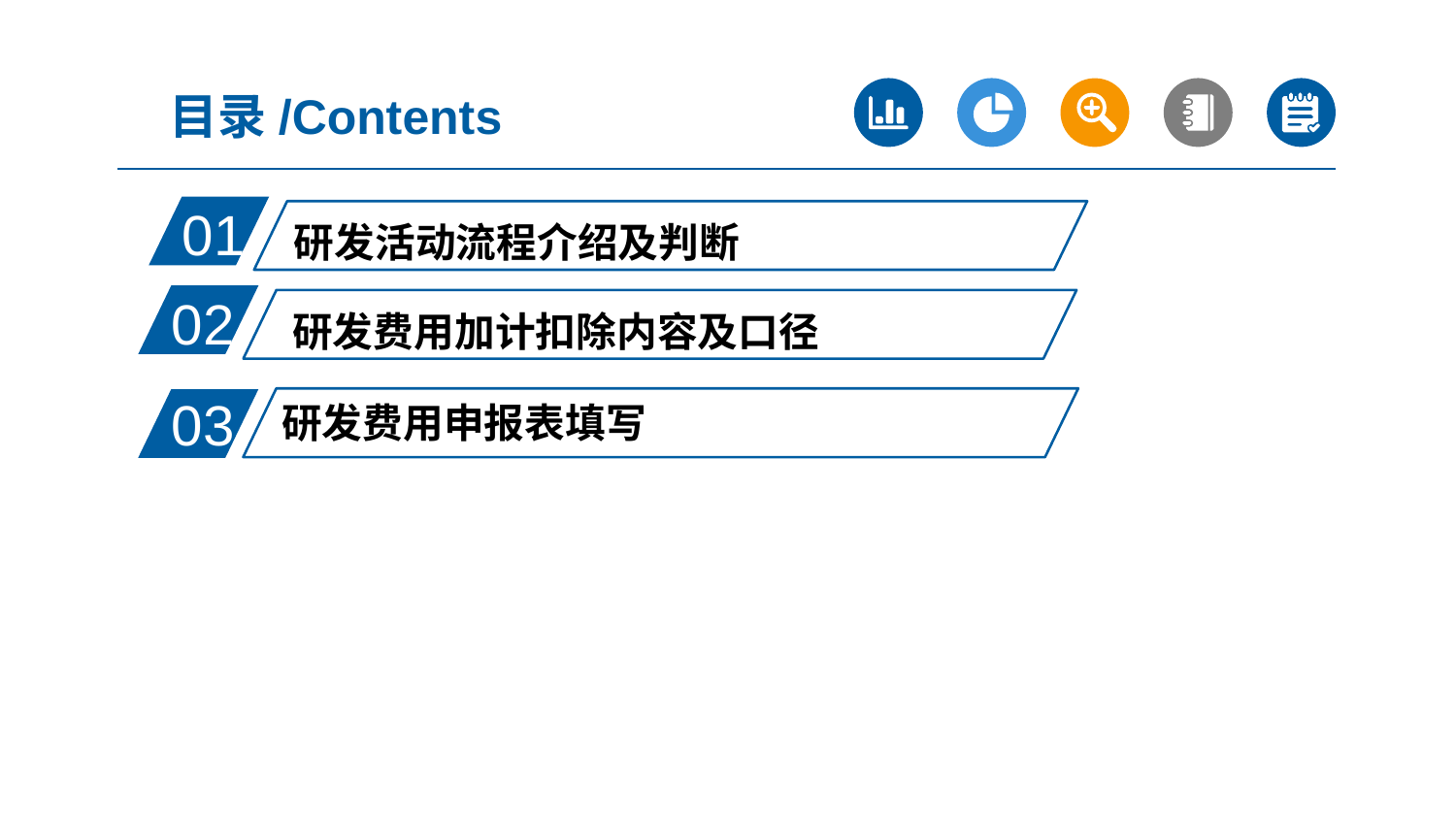

目录/Contents

01

   研发活动流程介绍及判断
02

    研发费用加计扣除内容及口径

03

研发费用申报表填写